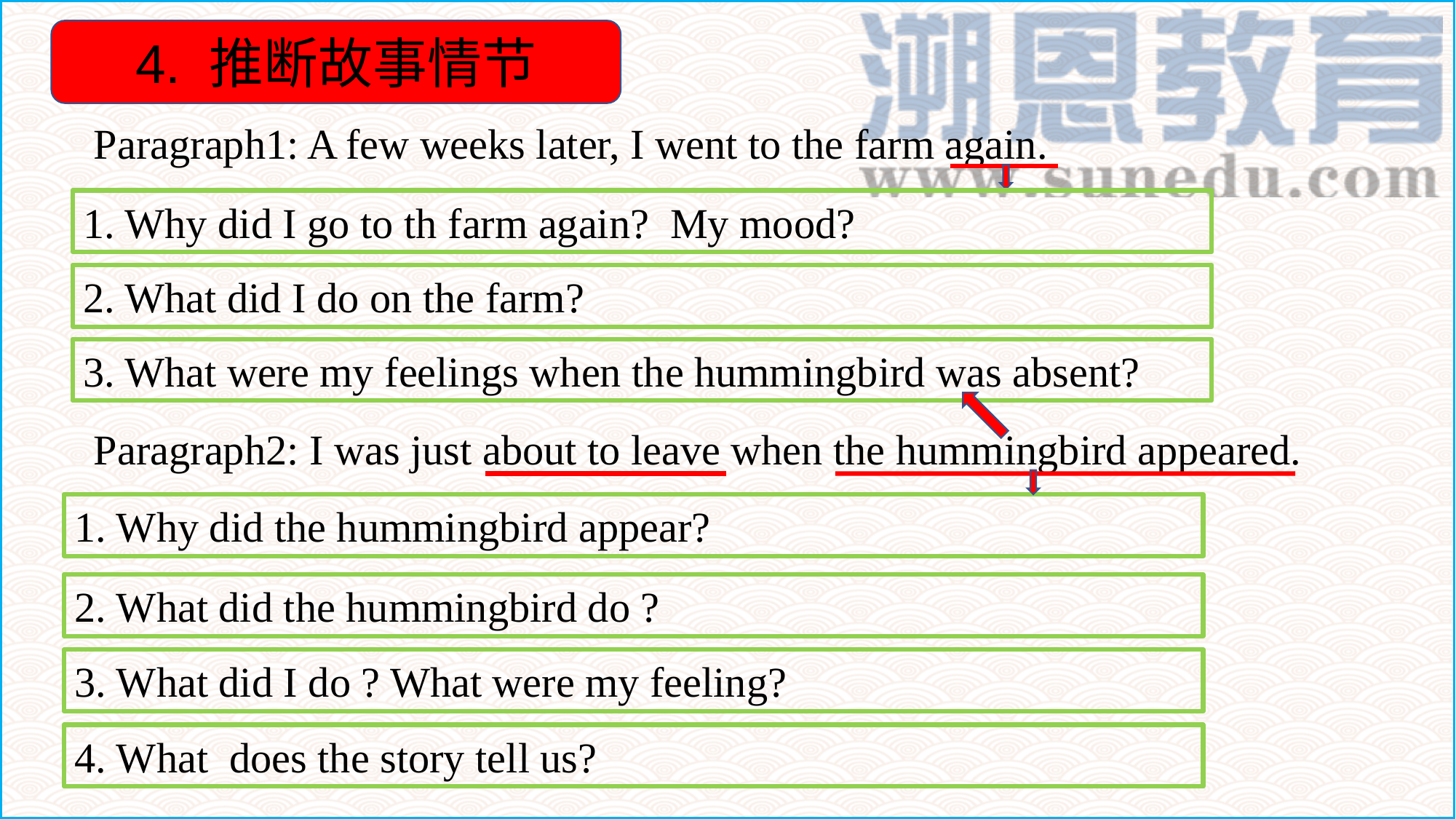

4. 推断故事情节
Paragraph1: A few weeks later, I went to the farm again.

Paragraph2: I was just about to leave when the hummingbird appeared.

1. Why did I go to th farm again?  My mood?
2. What did I do on the farm?
3. What were my feelings when the hummingbird was absent?

1. Why did the hummingbird appear?
2. What did the hummingbird do ?
3. What did I do ? What were my feeling?
4. What  does the story tell us?